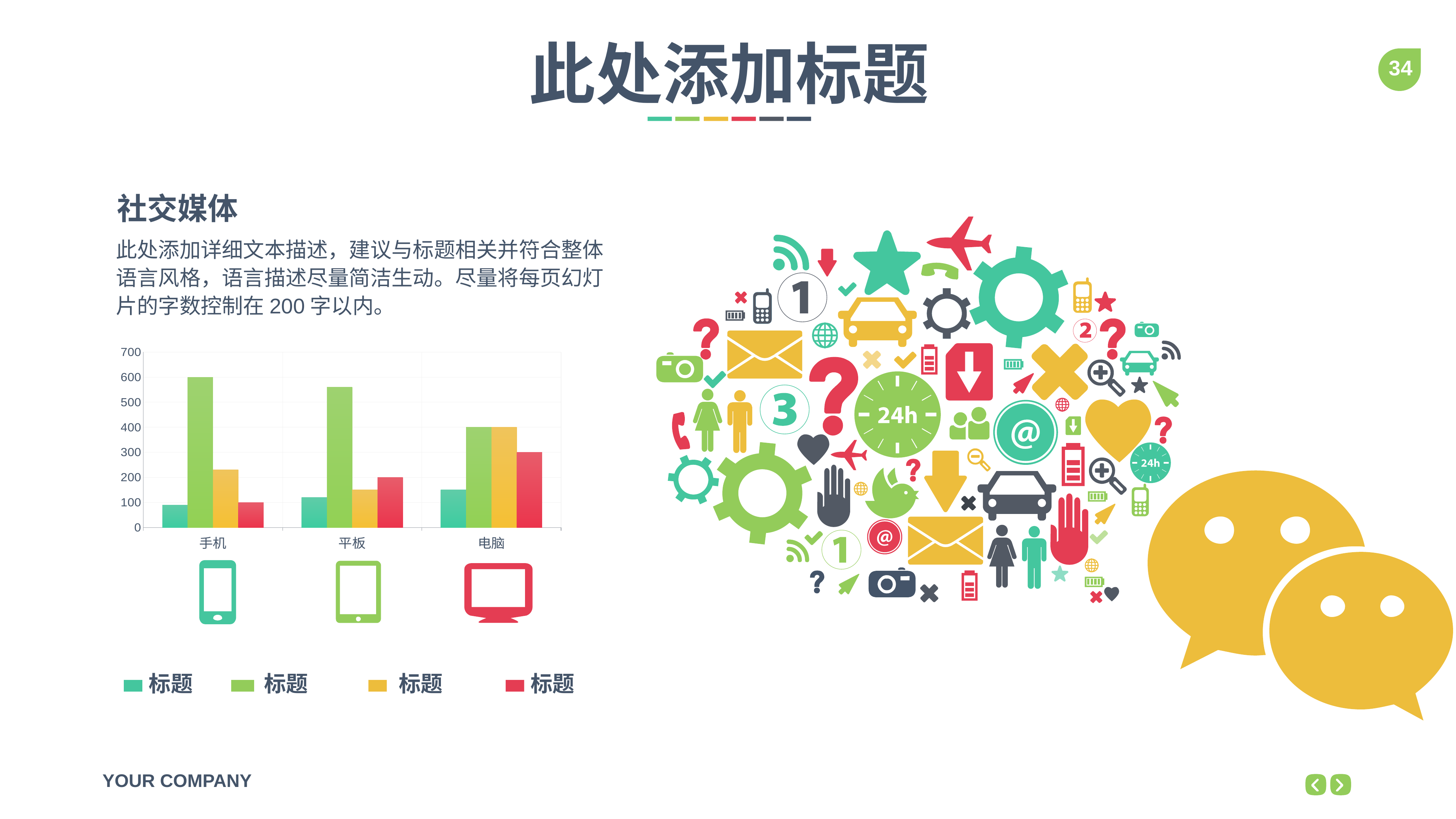

此处添加标题

社交媒体

此处添加详细文本描述，建议与标题相关并符合整体语言风格，语言描述尽量简洁生动。尽量将每页幻灯片的字数控制在200字以内。

### Chart

| Category | 列1 | 列2 | 列3 | 列4 |
|---|---|---|---|---|
| 手机 | 90.0 | 600.0 | 230.0 | 100.0 |
| 平板 | 120.0 | 560.0 | 150.0 | 200.0 |
| 电脑 | 150.0 | 400.0 | 400.0 | 300.0 |

标题

标题

标题

标题